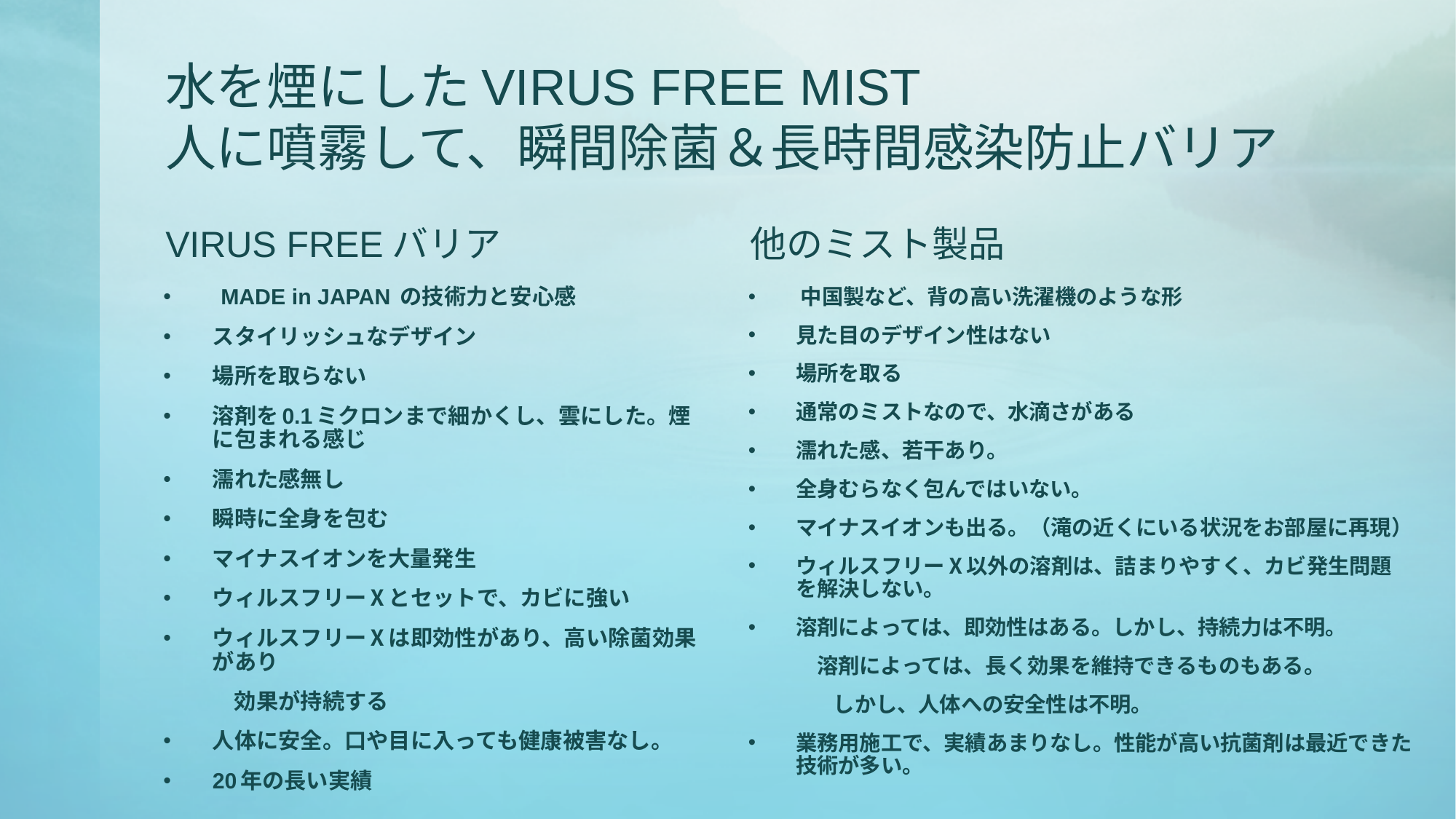

# 水を煙にしたVIRUS FREE MIST 人に噴霧して、瞬間除菌＆長時間感染防止バリア
VIRUS FREEバリア
他のミスト製品
　MADE in JAPAN の技術力と安心感
スタイリッシュなデザイン
場所を取らない
溶剤を0.1ミクロンまで細かくし、雲にした。煙に包まれる感じ
濡れた感無し
瞬時に全身を包む
マイナスイオンを大量発生
ウィルスフリーⅩとセットで、カビに強い
ウィルスフリーⅩは即効性があり、高い除菌効果があり
　　　 効果が持続する
人体に安全。口や目に入っても健康被害なし。
20年の長い実績
　中国製など、背の高い洗濯機のような形
見た目のデザイン性はない
場所を取る
通常のミストなので、水滴さがある
濡れた感、若干あり。
全身むらなく包んではいない。
マイナスイオンも出る。（滝の近くにいる状況をお部屋に再現）
ウィルスフリーⅩ以外の溶剤は、詰まりやすく、カビ発生問題を解決しない。
溶剤によっては、即効性はある。しかし、持続力は不明。
　　　 溶剤によっては、長く効果を維持できるものもある。
　　　　しかし、人体への安全性は不明。
業務用施工で、実績あまりなし。性能が高い抗菌剤は最近できた技術が多い。